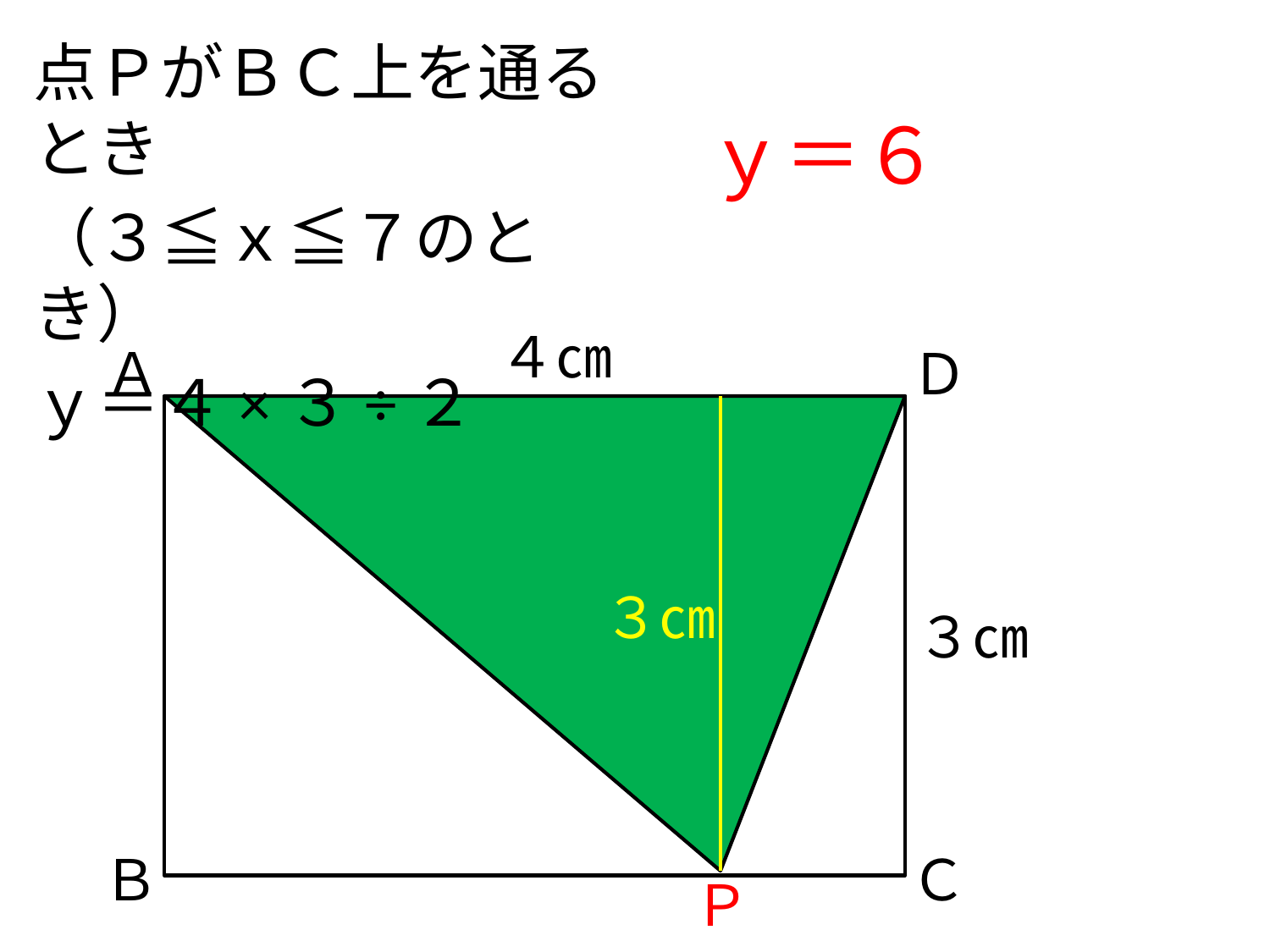

点ＰがＢＣ上を通るとき
（３≦ｘ≦７のとき）
ｙ＝４×３÷２
ｙ＝６
４㎝
Ａ
Ｄ

３㎝
３㎝
Ｂ
Ｃ
Ｐ